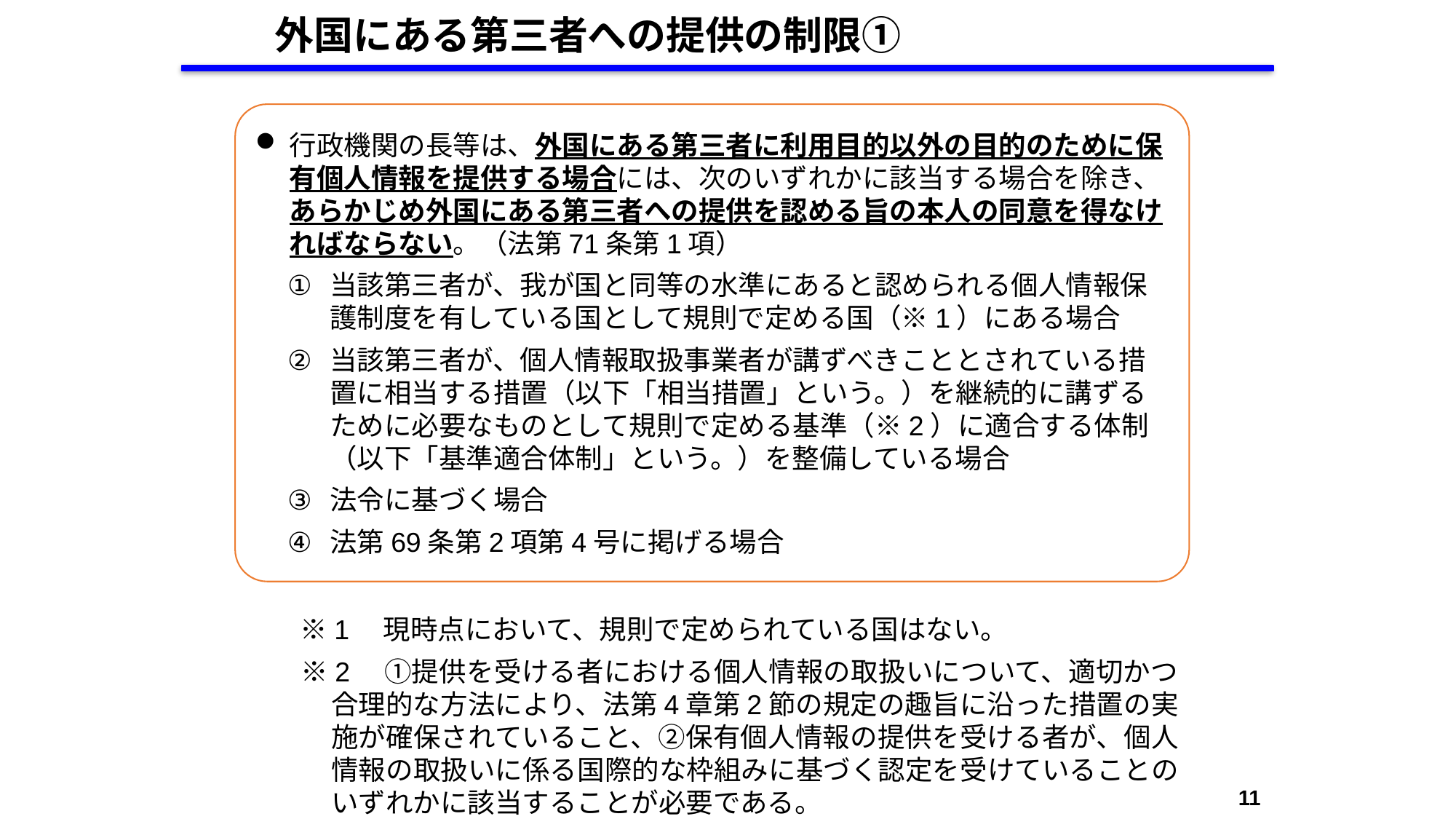

外国にある第三者への提供の制限①

行政機関の長等は、外国にある第三者に利用目的以外の目的のために保有個人情報を提供する場合には、次のいずれかに該当する場合を除き、あらかじめ外国にある第三者への提供を認める旨の本人の同意を得なければならない。（法第71条第1項）
当該第三者が、我が国と同等の水準にあると認められる個人情報保護制度を有している国として規則で定める国（※1）にある場合
当該第三者が、個人情報取扱事業者が講ずべきこととされている措置に相当する措置（以下「相当措置」という。）を継続的に講ずるために必要なものとして規則で定める基準（※2）に適合する体制（以下「基準適合体制」という。）を整備している場合
法令に基づく場合
法第69条第2項第4号に掲げる場合
　　※1　現時点において、規則で定められている国はない。
　　※2　①提供を受ける者における個人情報の取扱いについて、適切かつ合理的な方法により、法第4章第2節の規定の趣旨に沿った措置の実施が確保されていること、②保有個人情報の提供を受ける者が、個人情報の取扱いに係る国際的な枠組みに基づく認定を受けていることのいずれかに該当することが必要である。
11